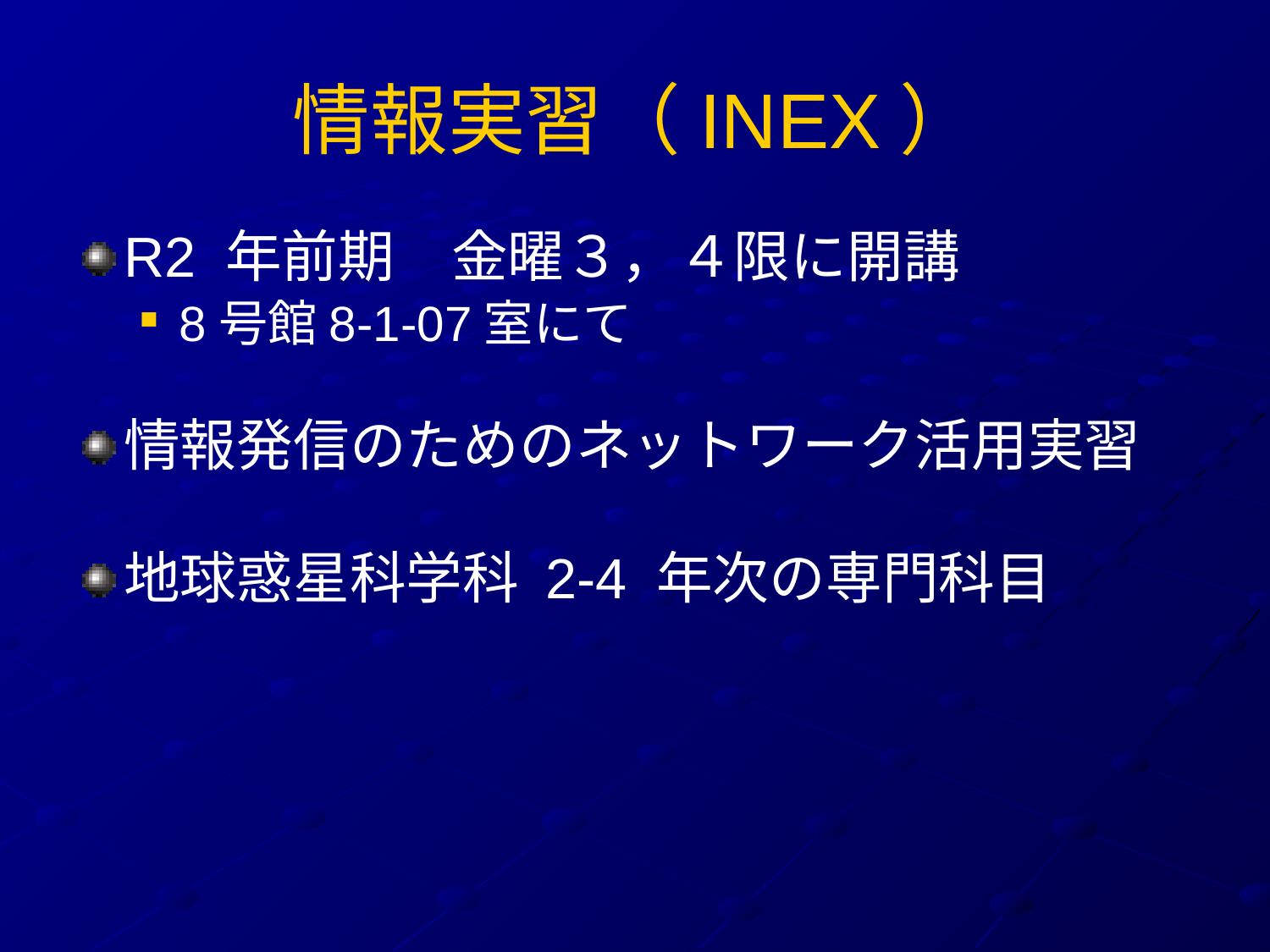

# 情報実習（INEX）
R2 年前期　金曜３，４限に開講
8号館8-1-07室にて
情報発信のためのネットワーク活用実習
地球惑星科学科 2-4 年次の専門科目